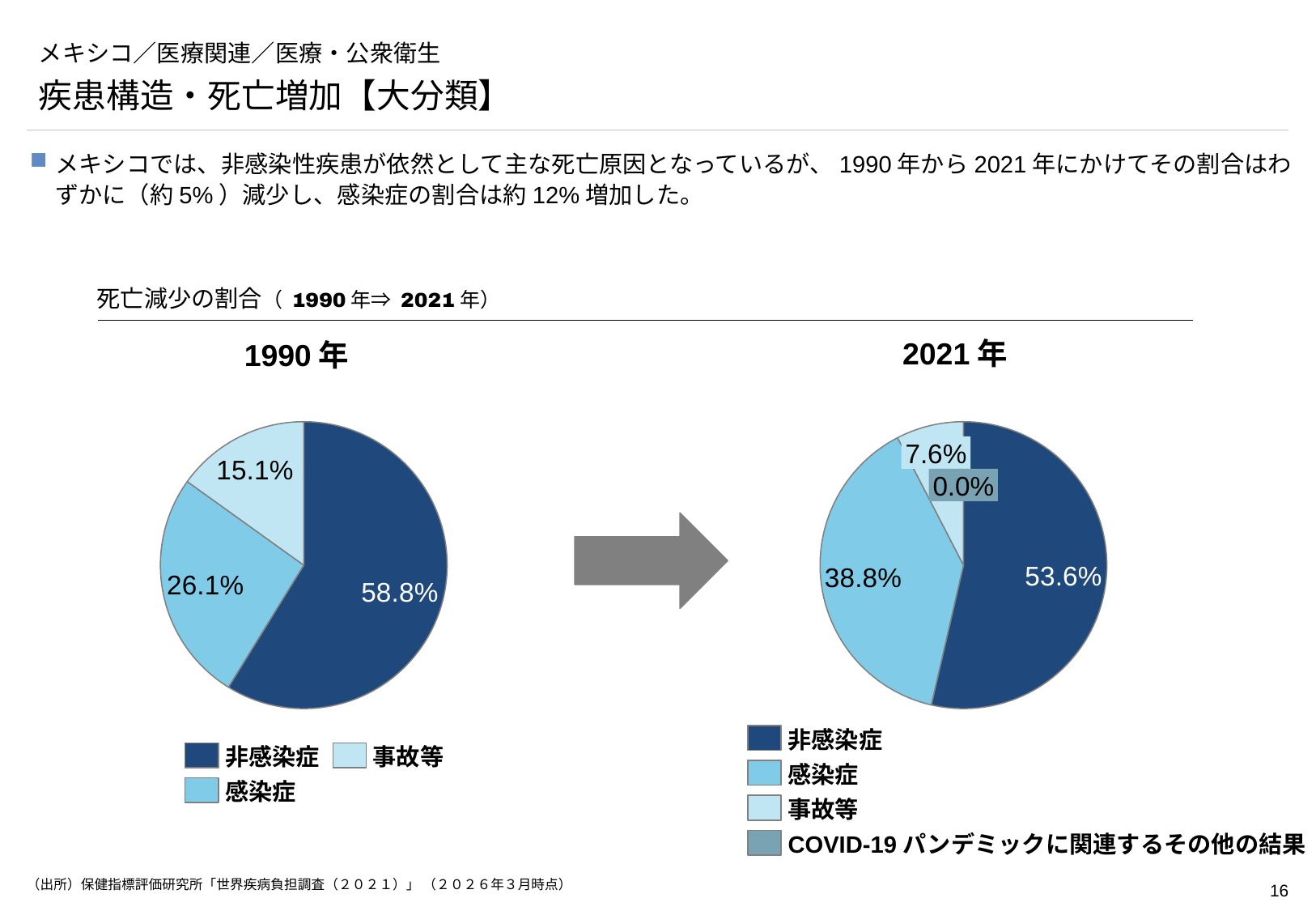

# メキシコ／医療関連／医療・公衆衛生
疾患構造・死亡増加【大分類】
メキシコでは、非感染性疾患が依然として主な死亡原因となっているが、1990年から2021年にかけてその割合はわずかに（約5%）減少し、感染症の割合は約12%増加した。
死亡減少の割合（ 1990年⇒ 2021年）
2021年
1990年

### Chart

| Category |  |
|---|---|

### Chart

| Category |  |
|---|---|
7.6%
0.0%
26.1%

非感染症

非感染症
事故等

感染症

感染症

事故等

COVID-19パンデミックに関連するその他の結果

（出所）保健指標評価研究所「世界疾病負担調査（２０２１）」 （２０２６年３月時点）